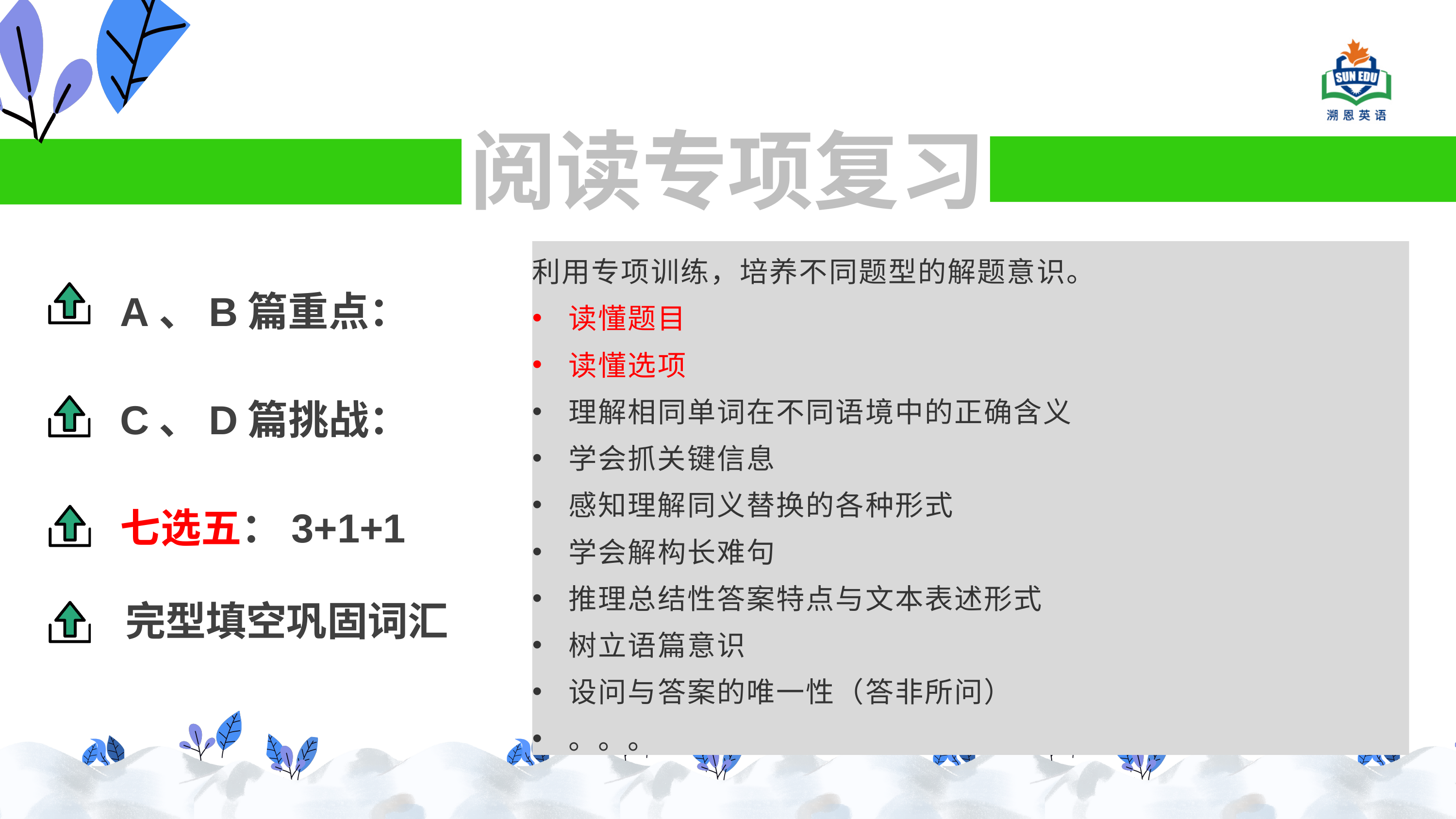

阅读专项复习

利用专项训练，培养不同题型的解题意识。
读懂题目
读懂选项
理解相同单词在不同语境中的正确含义
学会抓关键信息
感知理解同义替换的各种形式
学会解构长难句
推理总结性答案特点与文本表述形式
树立语篇意识
设问与答案的唯一性（答非所问）
。。。

A、B篇重点：
C、D篇挑战：

七选五：3+1+1

完型填空巩固词汇